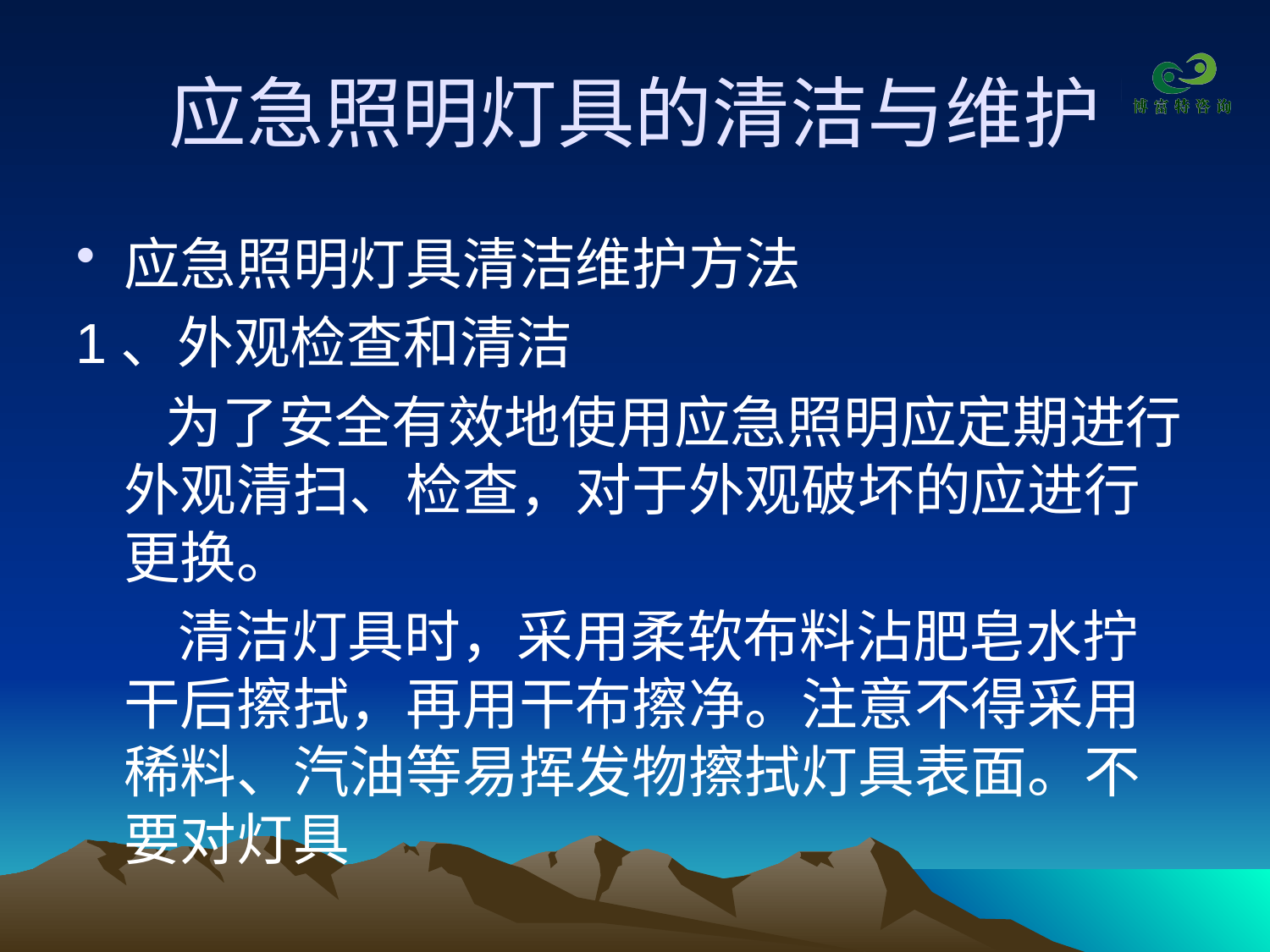

# 应急照明灯具的清洁与维护
应急照明灯具清洁维护方法
1、外观检查和清洁
      为了安全有效地使用应急照明应定期进行外观清扫、检查，对于外观破坏的应进行更换。
       清洁灯具时，采用柔软布料沾肥皂水拧干后擦拭，再用干布擦净。注意不得采用稀料、汽油等易挥发物擦拭灯具表面。不要对灯具